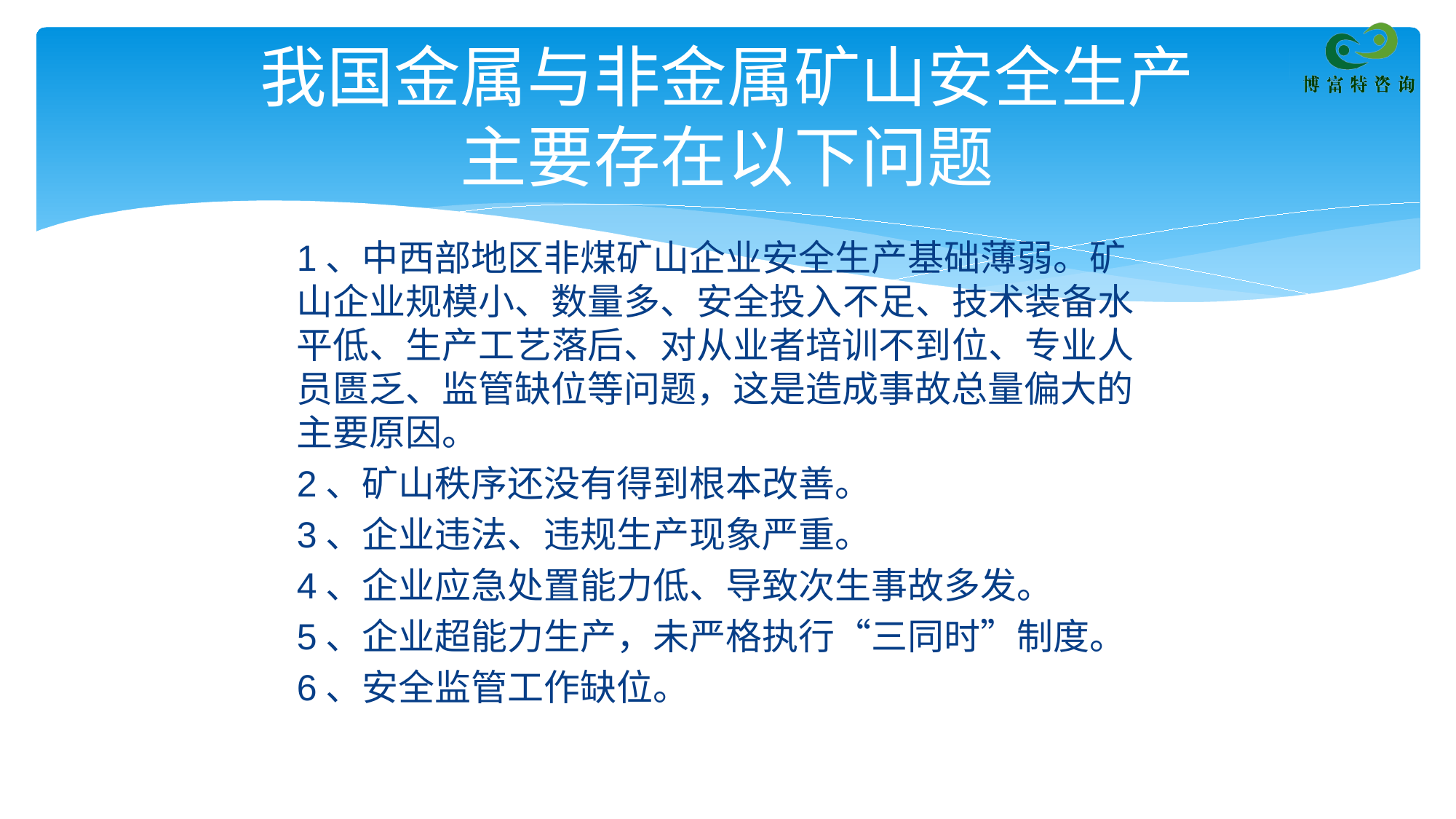

# 我国金属与非金属矿山安全生产主要存在以下问题
1、中西部地区非煤矿山企业安全生产基础薄弱。矿山企业规模小、数量多、安全投入不足、技术装备水平低、生产工艺落后、对从业者培训不到位、专业人员匮乏、监管缺位等问题，这是造成事故总量偏大的主要原因。
2、矿山秩序还没有得到根本改善。
3、企业违法、违规生产现象严重。
4、企业应急处置能力低、导致次生事故多发。
5、企业超能力生产，未严格执行“三同时”制度。
6、安全监管工作缺位。